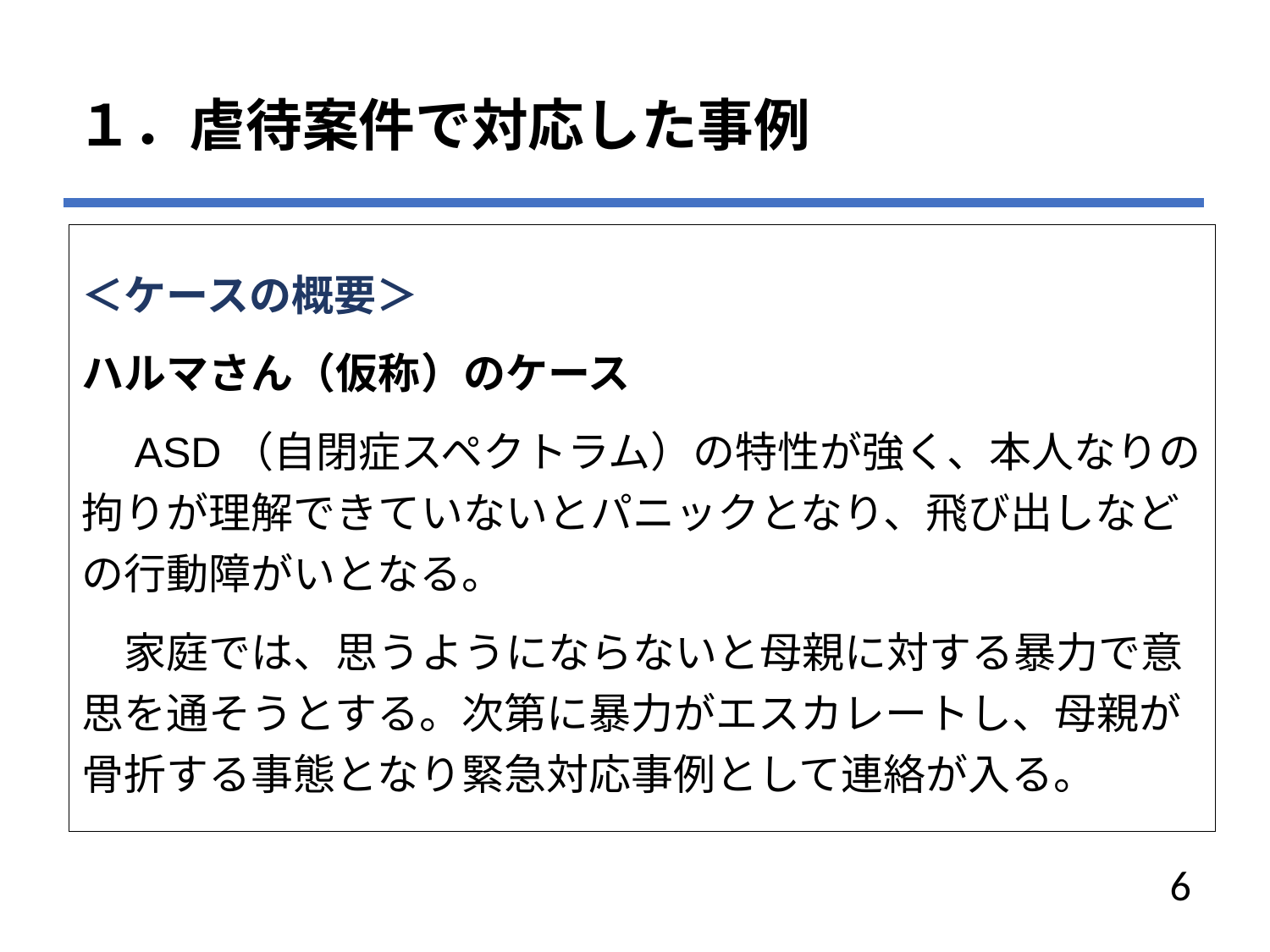

# １．虐待案件で対応した事例
＜ケースの概要＞
ハルマさん（仮称）のケース
　ASD（自閉症スペクトラム）の特性が強く、本人なりの拘りが理解できていないとパニックとなり、飛び出しなどの行動障がいとなる。
　家庭では、思うようにならないと母親に対する暴力で意思を通そうとする。次第に暴力がエスカレートし、母親が骨折する事態となり緊急対応事例として連絡が入る。
6